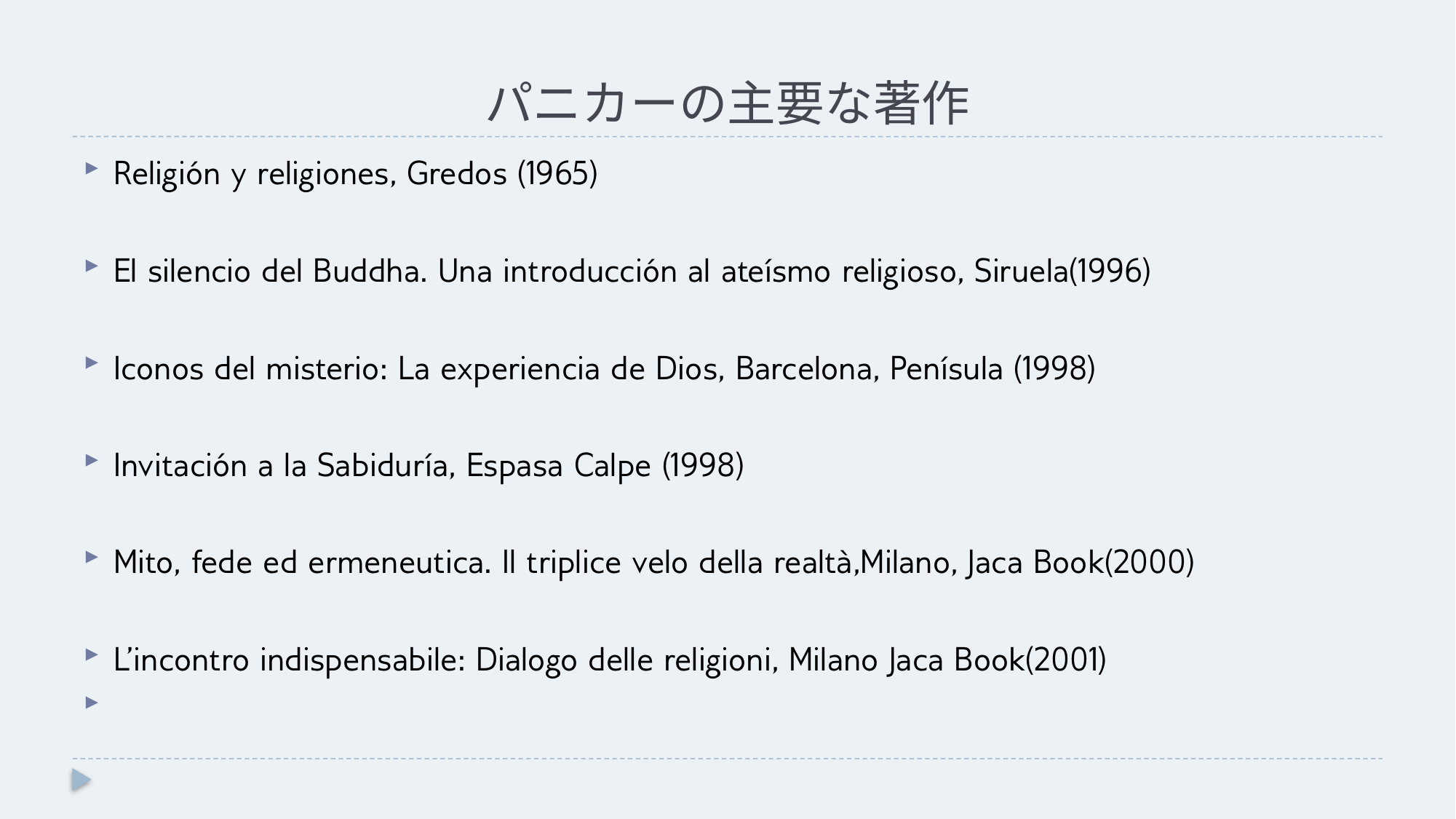

# パニカーの主要な著作
Religión y religiones, Gredos (1965)

El silencio del Buddha. Una introducción al ateísmo religioso, Siruela(1996)

Iconos del misterio: La experiencia de Dios, Barcelona, Penísula (1998)

Invitación a la Sabiduría, Espasa Calpe (1998)

Mito, fede ed ermeneutica. Il triplice velo della realtà,Milano, Jaca Book(2000)

L’incontro indispensabile: Dialogo delle religioni, Milano Jaca Book(2001)